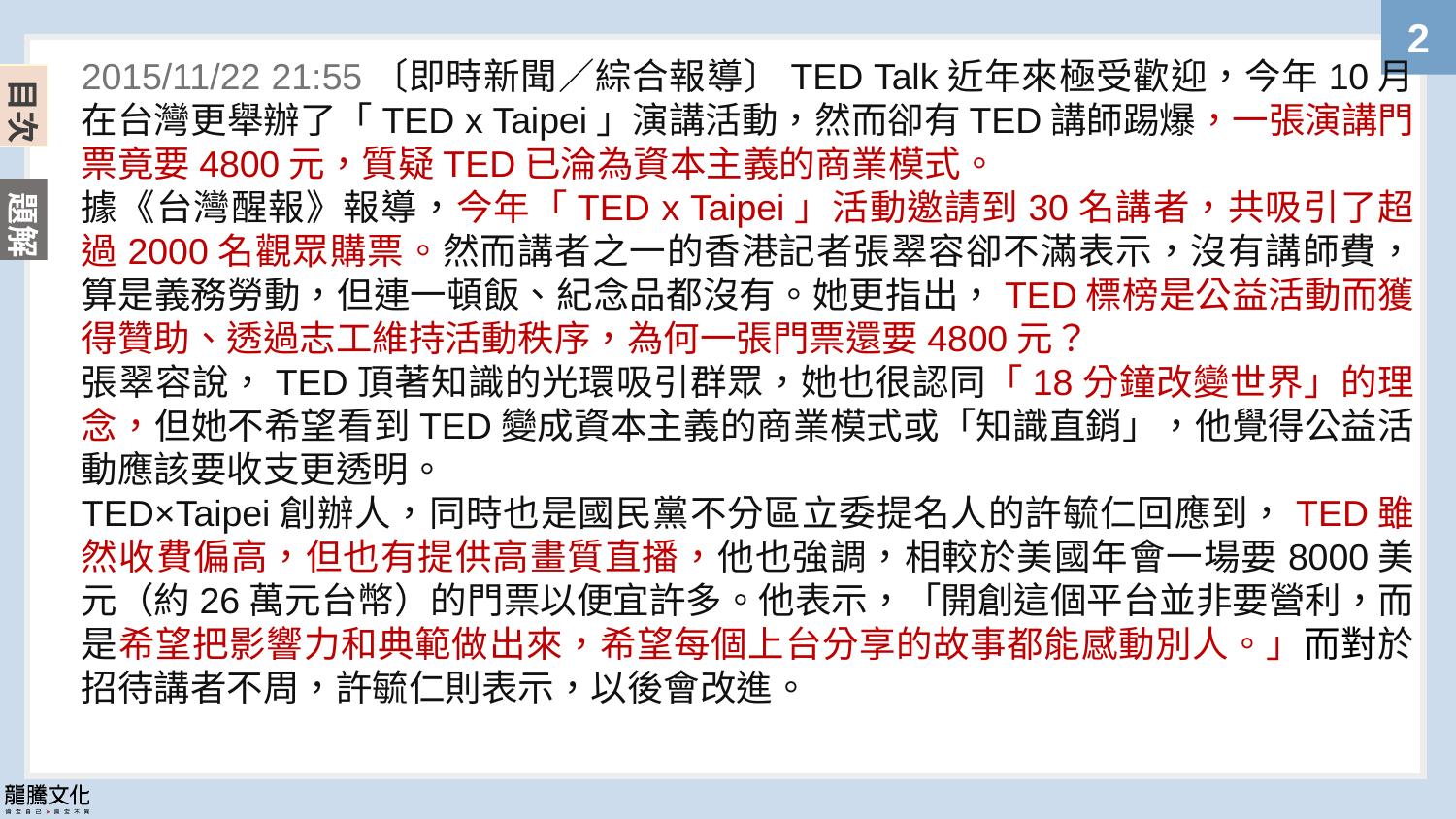

2015/11/22 21:55〔即時新聞／綜合報導〕TED Talk近年來極受歡迎，今年10月在台灣更舉辦了「TED x Taipei」演講活動，然而卻有TED講師踢爆，一張演講門票竟要4800元，質疑TED已淪為資本主義的商業模式。
據《台灣醒報》報導，今年「TED x Taipei」活動邀請到30名講者，共吸引了超過2000名觀眾購票。然而講者之一的香港記者張翠容卻不滿表示，沒有講師費，算是義務勞動，但連一頓飯、紀念品都沒有。她更指出，TED標榜是公益活動而獲得贊助、透過志工維持活動秩序，為何一張門票還要4800元？
張翠容說，TED頂著知識的光環吸引群眾，她也很認同「18分鐘改變世界」的理念，但她不希望看到TED變成資本主義的商業模式或「知識直銷」，他覺得公益活動應該要收支更透明。
TED×Taipei創辦人，同時也是國民黨不分區立委提名人的許毓仁回應到，TED雖然收費偏高，但也有提供高畫質直播，他也強調，相較於美國年會一場要8000美元（約26萬元台幣）的門票以便宜許多。他表示，「開創這個平台並非要營利，而是希望把影響力和典範做出來，希望每個上台分享的故事都能感動別人。」而對於招待講者不周，許毓仁則表示，以後會改進。